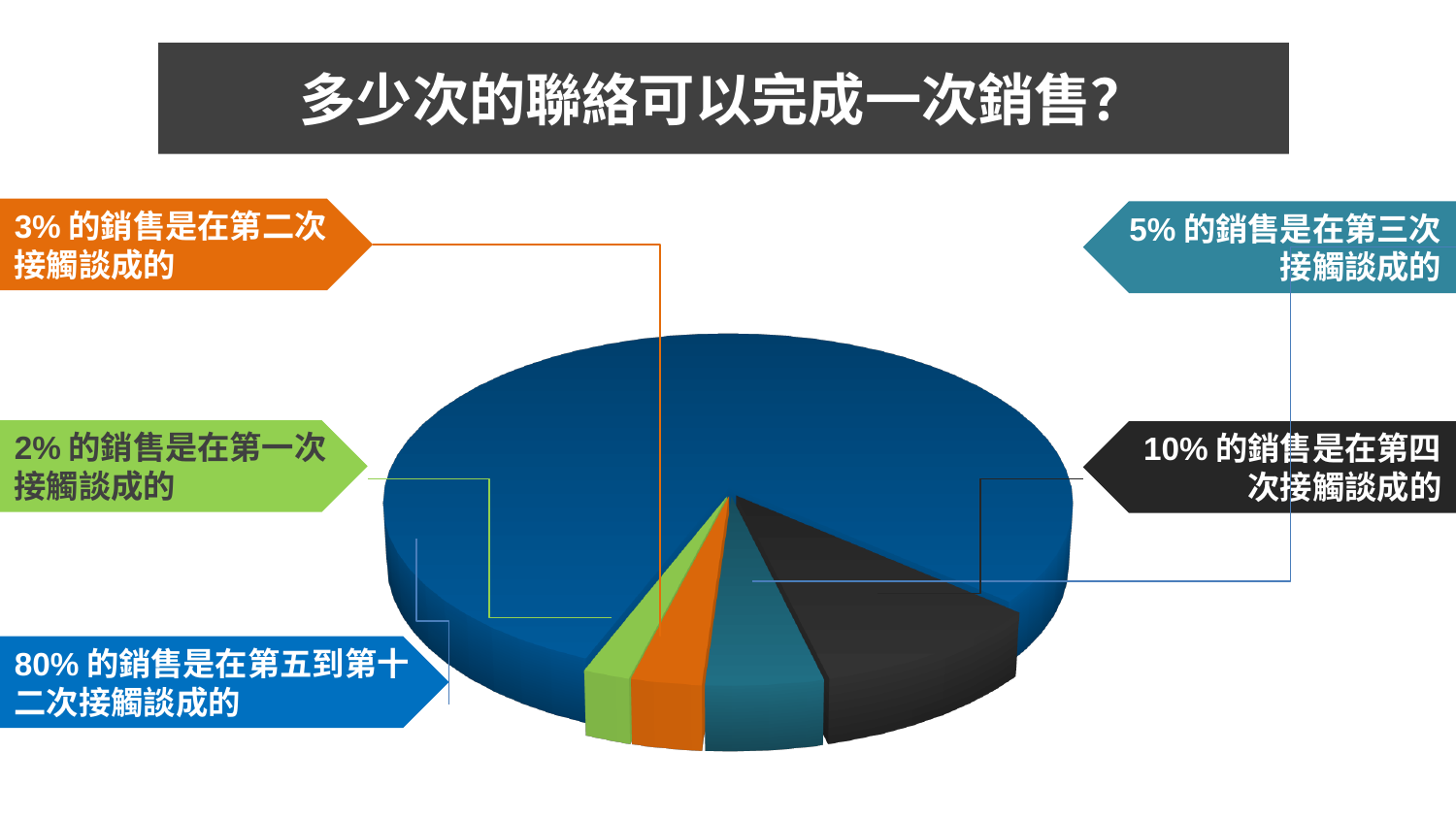

多少次的聯絡可以完成一次銷售？
3%的銷售是在第二次接觸談成的
5%的銷售是在第三次接觸談成的

[unsupported chart]

2%的銷售是在第一次接觸談成的
10%的銷售是在第四次接觸談成的
80%的銷售是在第五到第十二次接觸談成的